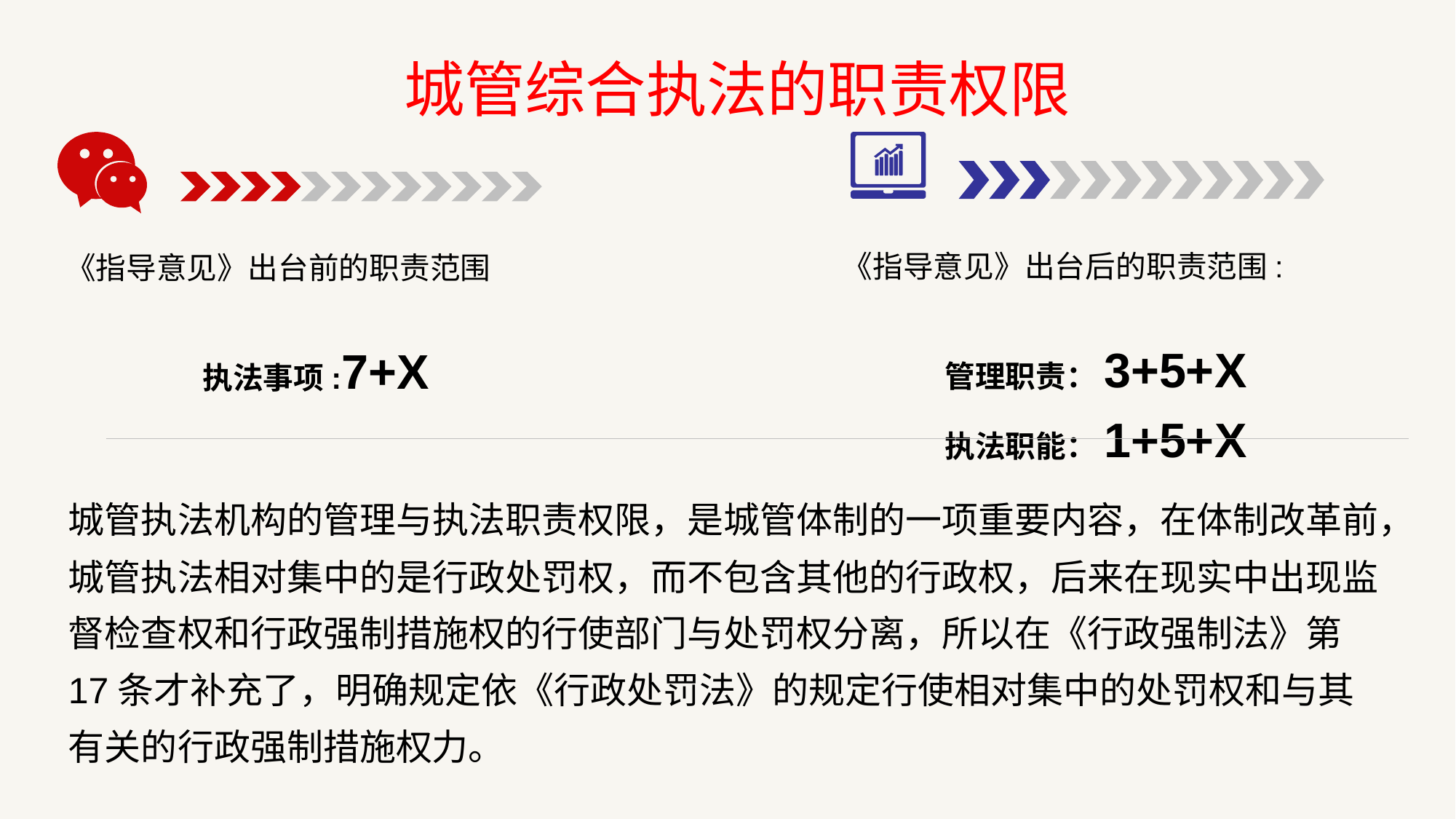

城管综合执法的职责权限

《指导意见》出台前的职责范围

执法事项:7+X

《指导意见》出台后的职责范围:

管理职责：3+5+X
执法职能：1+5+X

城管执法机构的管理与执法职责权限，是城管体制的一项重要内容，在体制改革前，城管执法相对集中的是行政处罚权，而不包含其他的行政权，后来在现实中出现监督检查权和行政强制措施权的行使部门与处罚权分离，所以在《行政强制法》第17条才补充了，明确规定依《行政处罚法》的规定行使相对集中的处罚权和与其有关的行政强制措施权力。